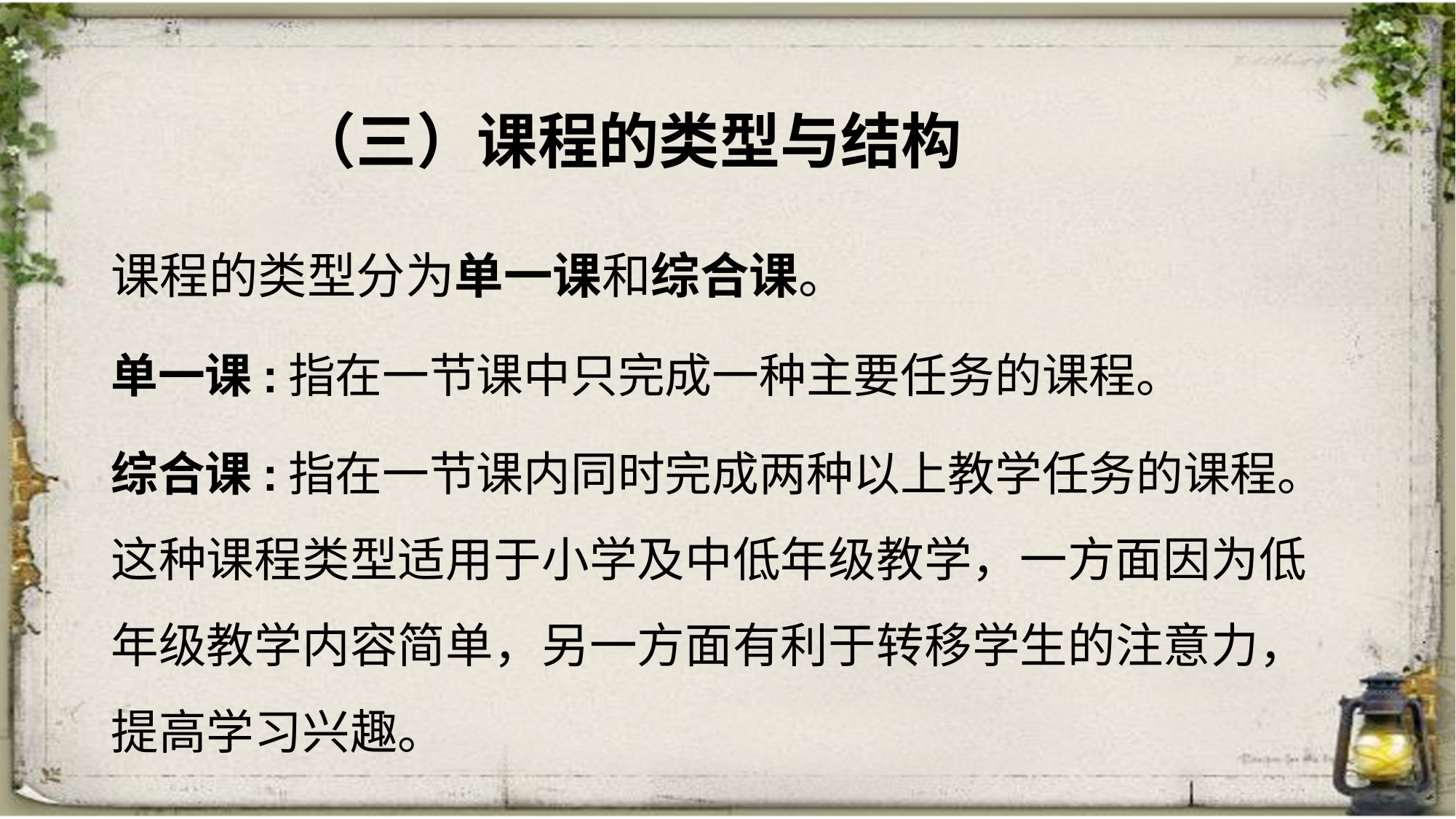

# （三）课程的类型与结构
课程的类型分为单一课和综合课。
单一课:指在一节课中只完成一种主要任务的课程。
综合课:指在一节课内同时完成两种以上教学任务的课程。这种课程类型适用于小学及中低年级教学，一方面因为低年级教学内容简单，另一方面有利于转移学生的注意力，提高学习兴趣。